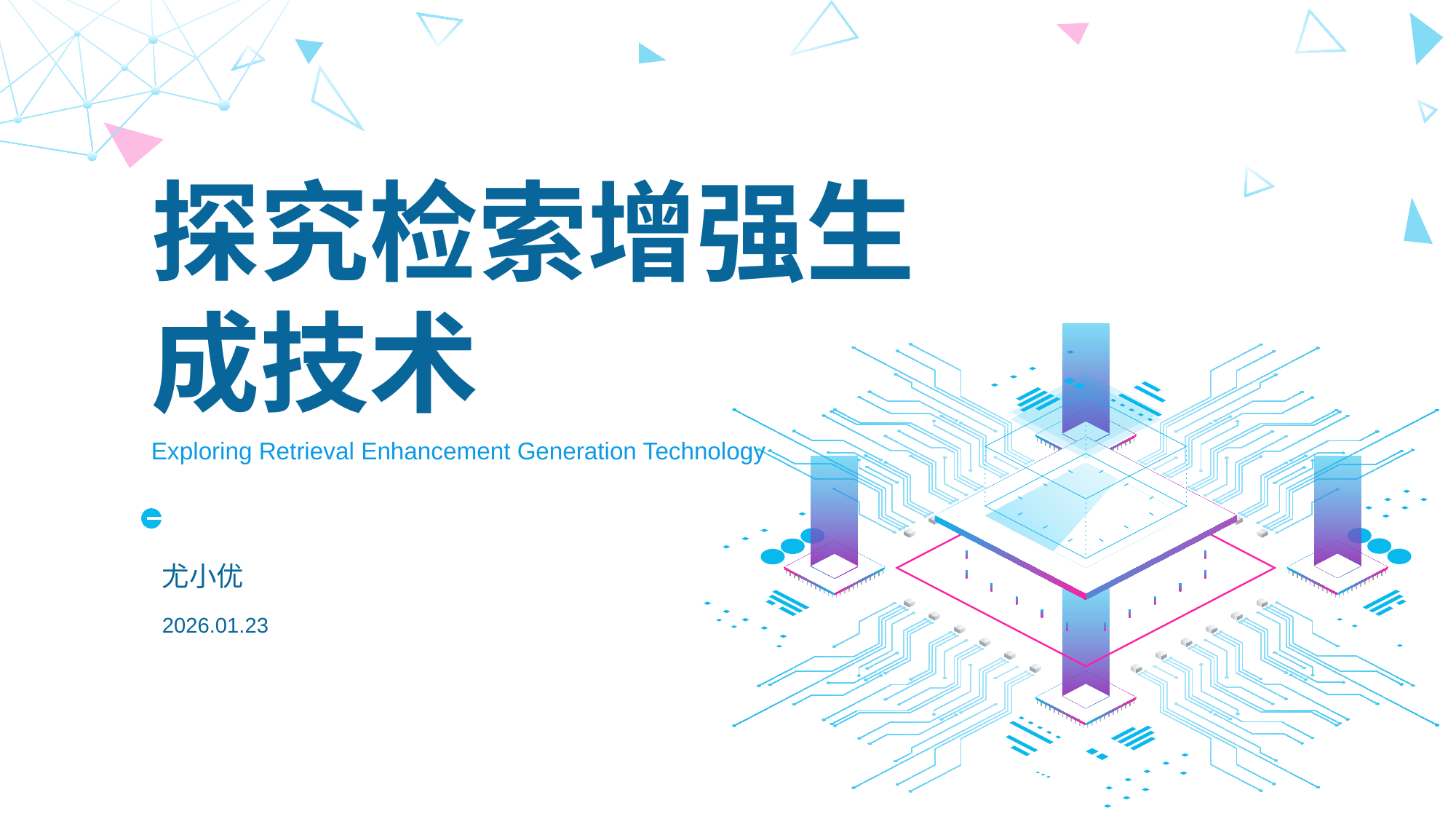

探究检索增强生成技术

Exploring Retrieval Enhancement Generation Technology

尤小优
2026.01.23